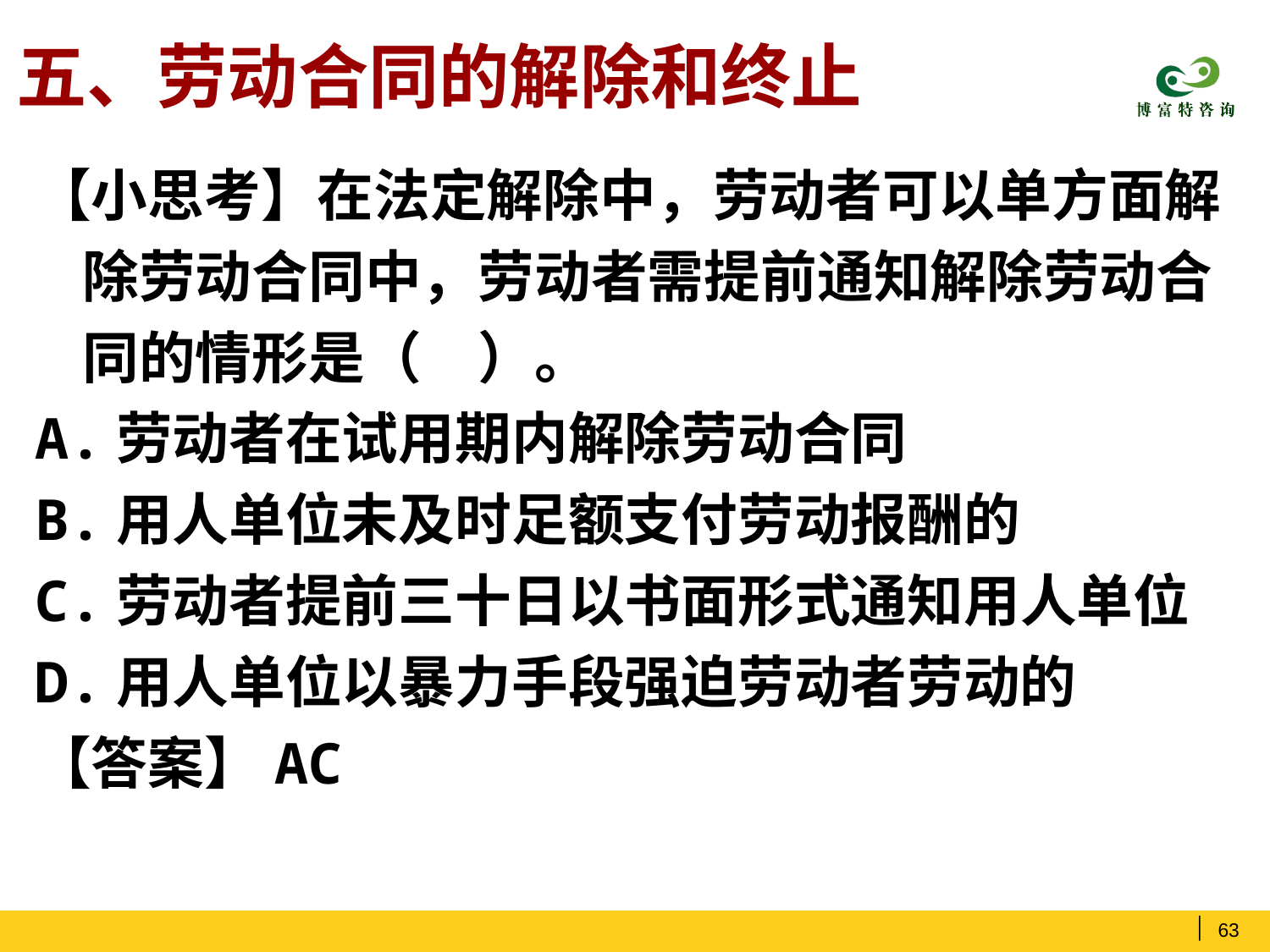

# 五、劳动合同的解除和终止
【小思考】在法定解除中，劳动者可以单方面解除劳动合同中，劳动者需提前通知解除劳动合同的情形是（　）。
A.劳动者在试用期内解除劳动合同
B.用人单位未及时足额支付劳动报酬的
C.劳动者提前三十日以书面形式通知用人单位
D.用人单位以暴力手段强迫劳动者劳动的
【答案】AC